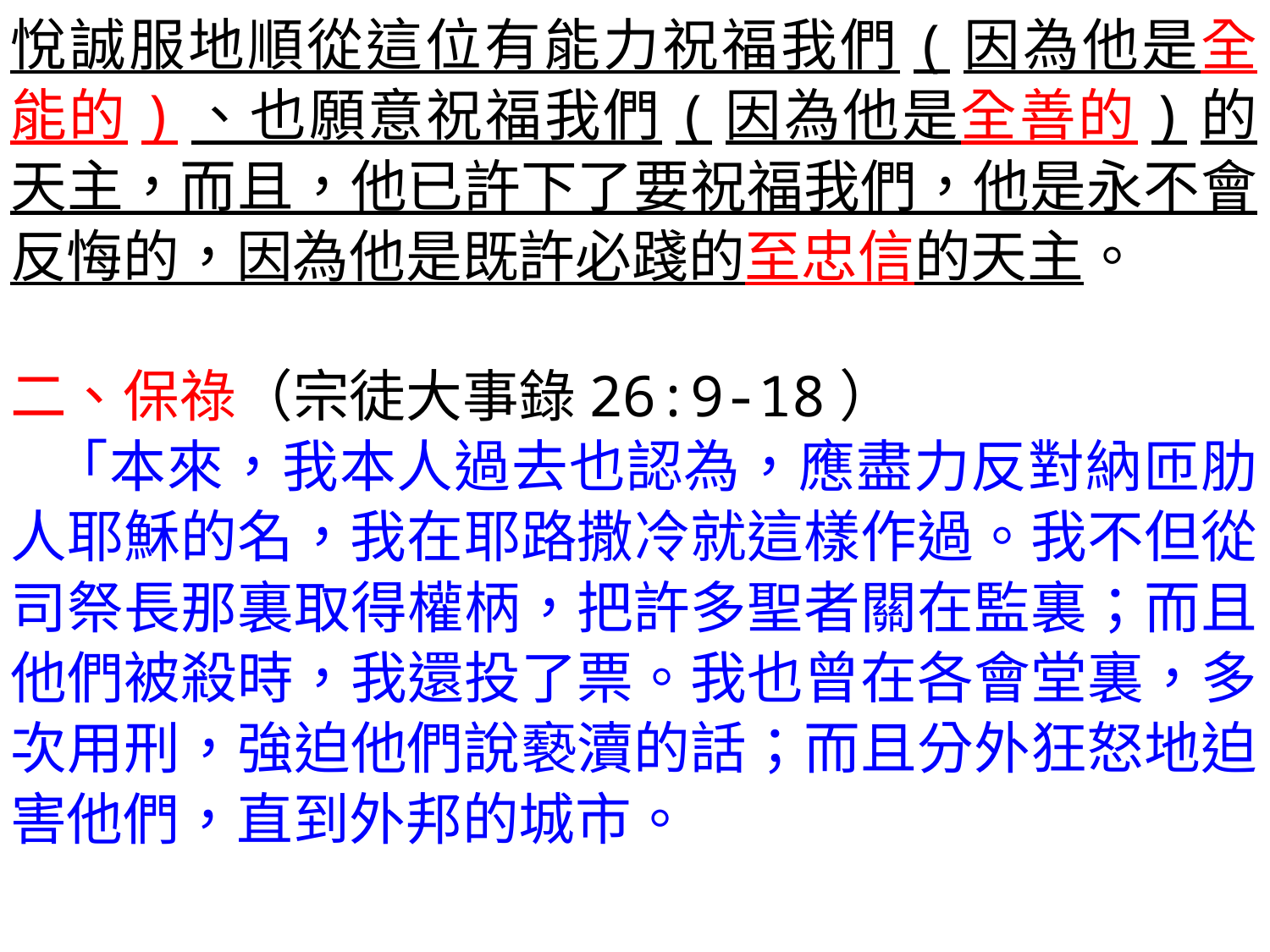

悅誠服地順從這位有能力祝福我們(因為他是全能的)、也願意祝福我們(因為他是全善的)的天主，而且，他已許下了要祝福我們，他是永不會反悔的，因為他是既許必踐的至忠信的天主。
二、保祿（宗徒大事錄26:9-18）
  「本來，我本人過去也認為，應盡力反對納匝肋人耶穌的名，我在耶路撒冷就這樣作過。我不但從司祭長那裏取得權柄，把許多聖者關在監裏；而且他們被殺時，我還投了票。我也曾在各會堂裏，多次用刑，強迫他們說褻瀆的話；而且分外狂怒地迫害他們，直到外邦的城市。